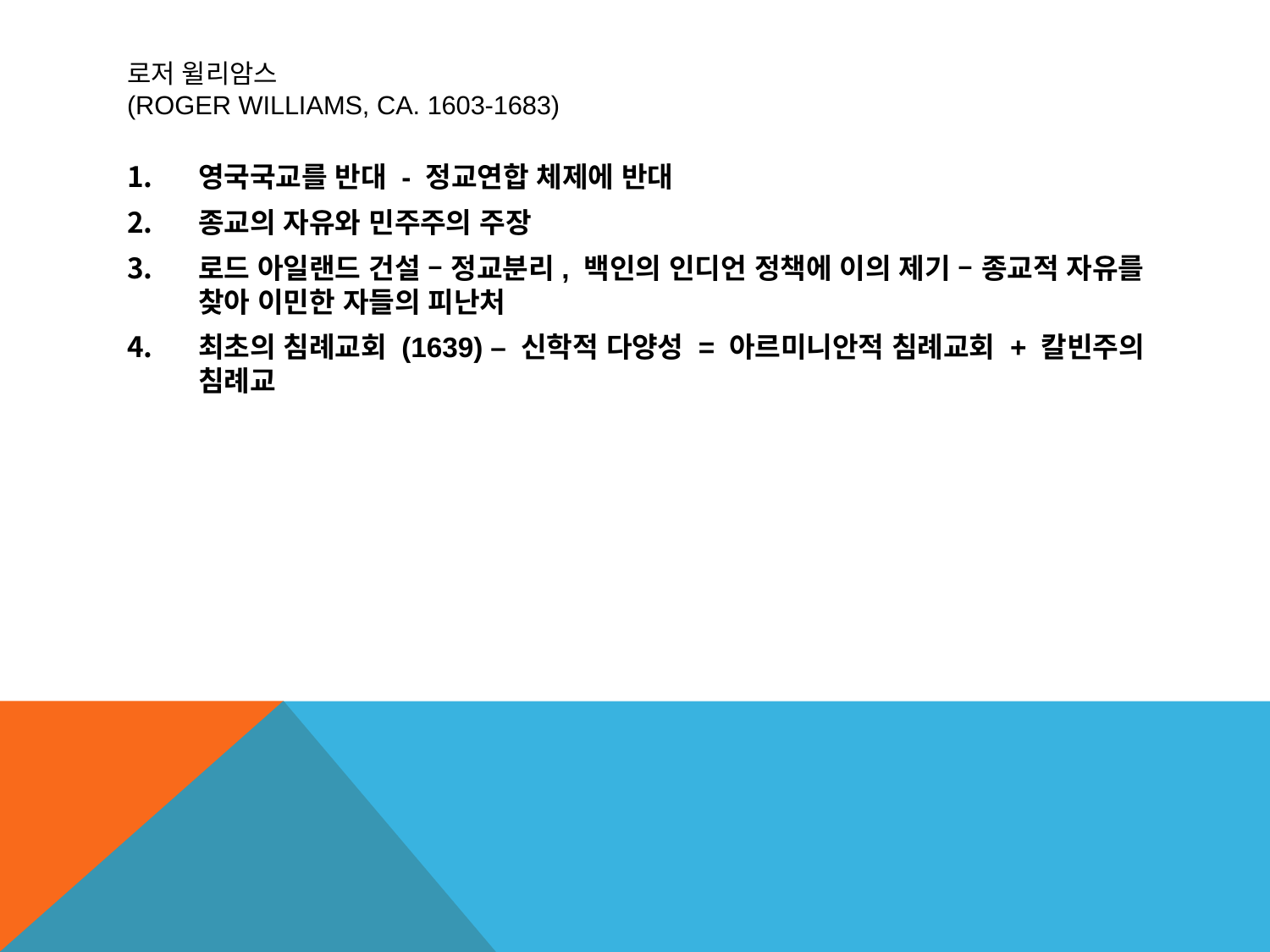

# 로저 윌리암스 (Roger Williams, ca. 1603-1683)
영국국교를 반대 - 정교연합 체제에 반대
종교의 자유와 민주주의 주장
로드 아일랜드 건설 – 정교분리, 백인의 인디언 정책에 이의 제기 – 종교적 자유를 찾아 이민한 자들의 피난처
최초의 침례교회 (1639) – 신학적 다양성 = 아르미니안적 침례교회 + 칼빈주의 침례교